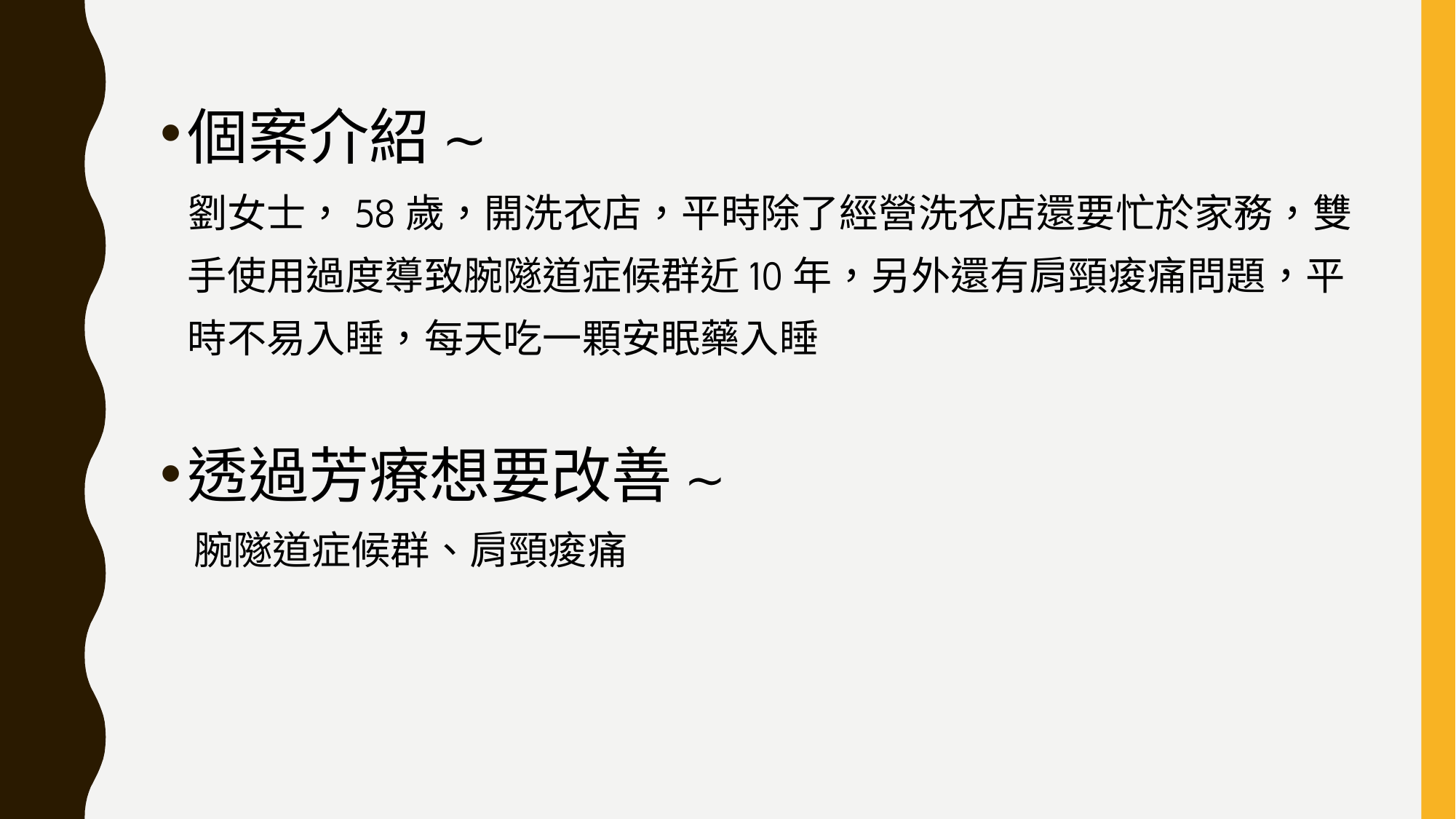

個案介紹~
   劉女士，58歲，開洗衣店，平時除了經營洗衣店還要忙於家務，雙
  手使用過度導致腕隧道症候群近10年，另外還有肩頸痠痛問題，平
  時不易入睡，每天吃一顆安眠藥入睡

透過芳療想要改善~
   腕隧道症候群、肩頸痠痛